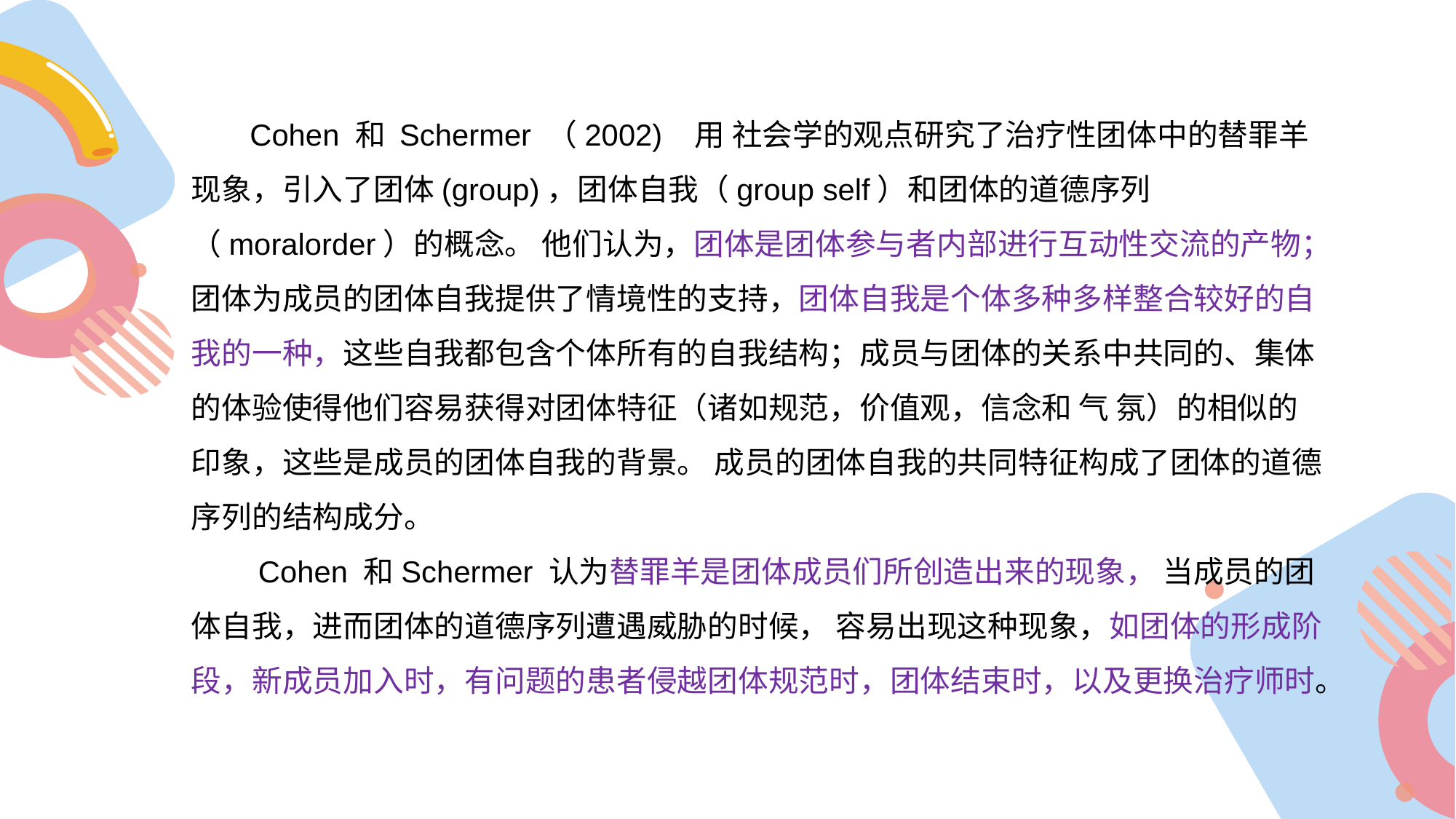

Cohen 和 Schermer （2002)   用 社会学的观点研究了治疗性团体中的替罪羊现象，引入了团体(group)，团体自我（group self）和团体的道德序列（moralorder）的概念。 他们认为，团体是团体参与者内部进行互动性交流的产物；团体为成员的团体自我提供了情境性的支持，团体自我是个体多种多样整合较好的自我的一种，这些自我都包含个体所有的自我结构；成员与团体的关系中共同的、集体的体验使得他们容易获得对团体特征（诸如规范，价值观，信念和 气 氛）的相似的印象，这些是成员的团体自我的背景。 成员的团体自我的共同特征构成了团体的道德序列的结构成分。
        Cohen 和Schermer 认为替罪羊是团体成员们所创造出来的现象， 当成员的团体自我，进而团体的道德序列遭遇威胁的时候， 容易出现这种现象，如团体的形成阶段，新成员加入时，有问题的患者侵越团体规范时，团体结束时，以及更换治疗师时。

标题二

标题一
标题四
标题三